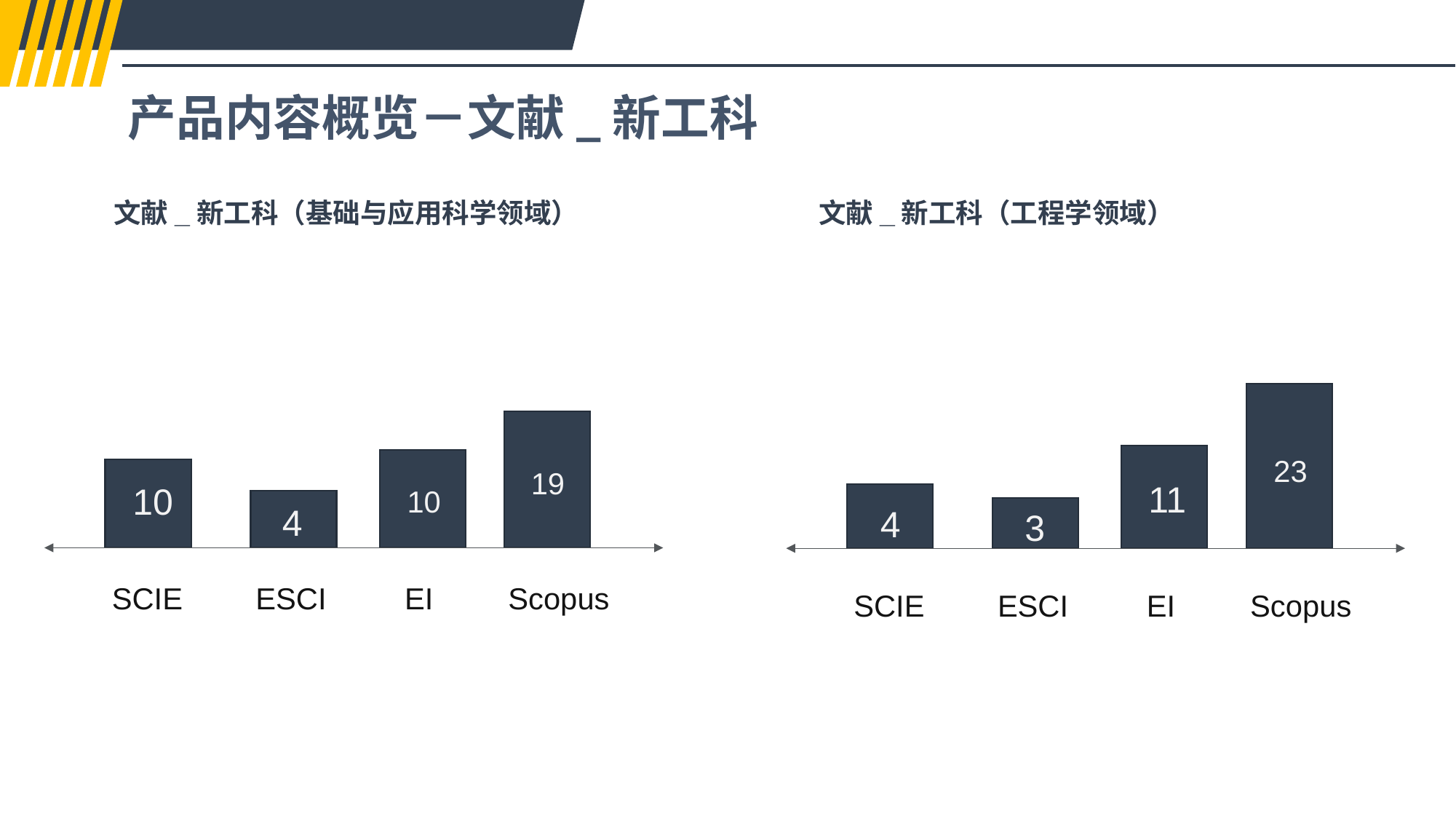

产品内容概览－文献_新工科
文献_新工科（基础与应用科学领域）
文献_新工科（工程学领域）

23

19

11
10
10

4
4

3
SCIE
ESCI
EI
Scopus
SCIE
ESCI
EI
Scopus